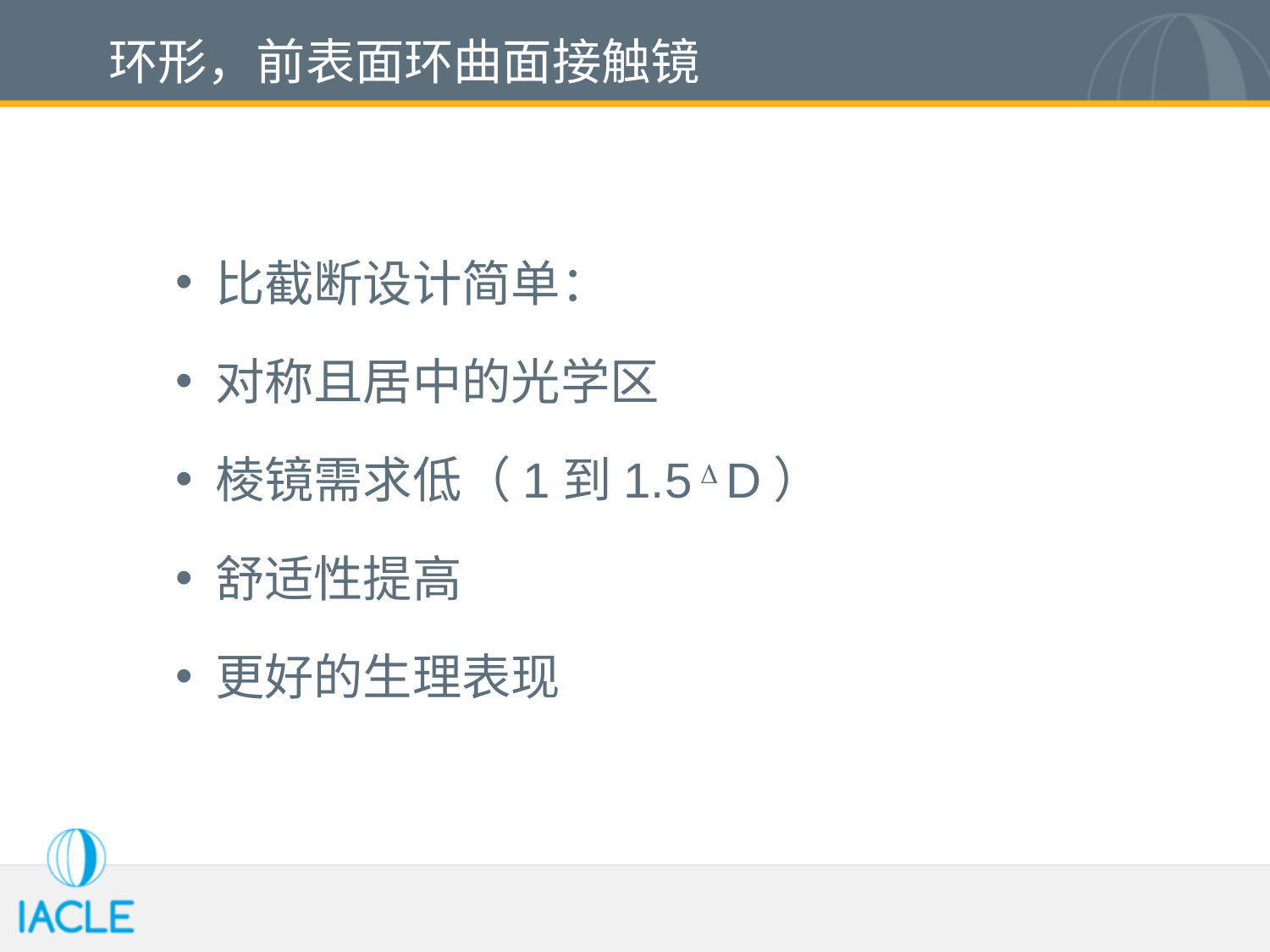

# 环形，前表面环曲面接触镜
比截断设计简单：
对称且居中的光学区
棱镜需求低（1到1.5 Δ D）
舒适性提高
更好的生理表现